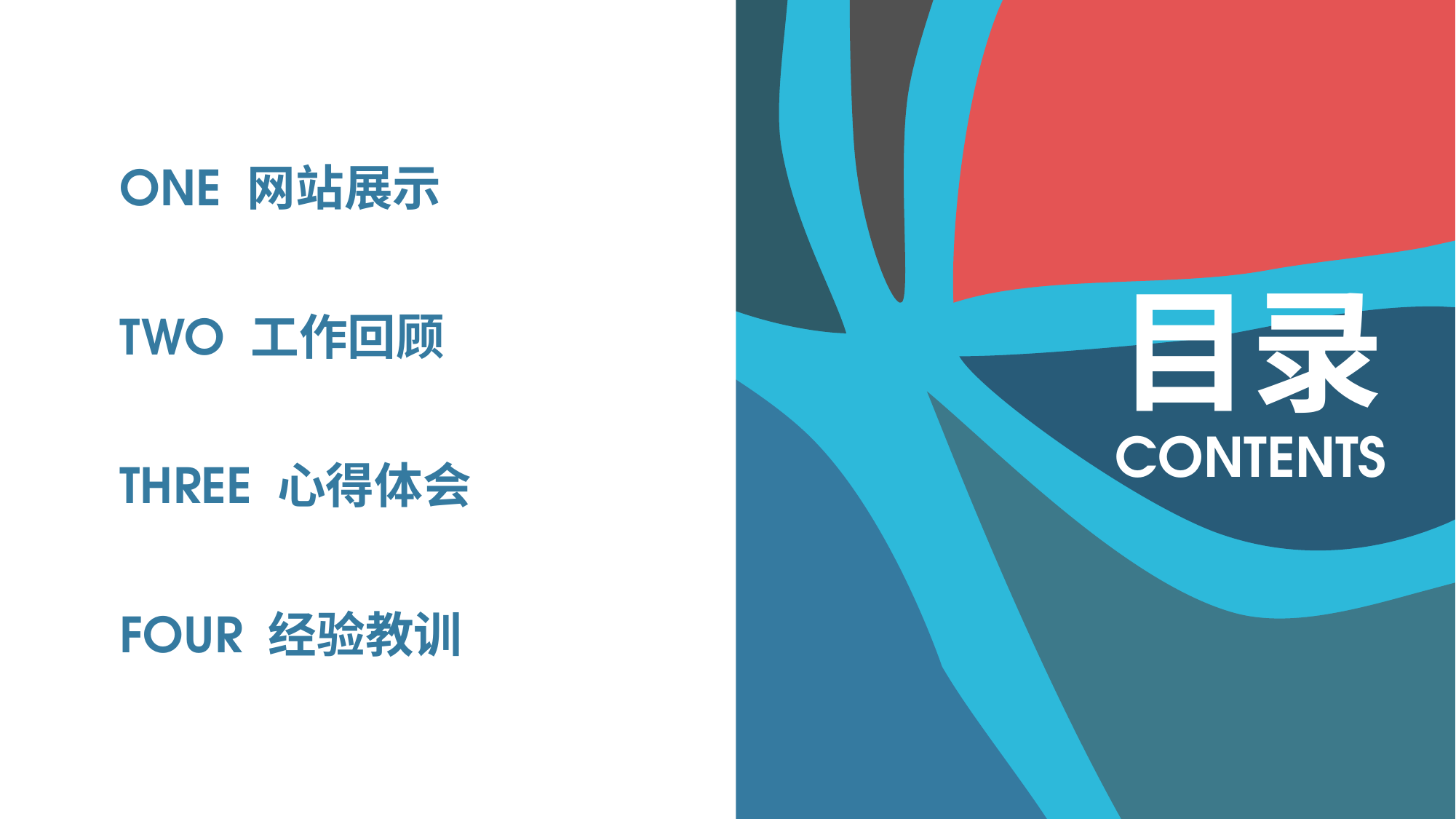

ONE 网站展示
目录
TWO 工作回顾
CONTENTS
THREE 心得体会
FOUR 经验教训